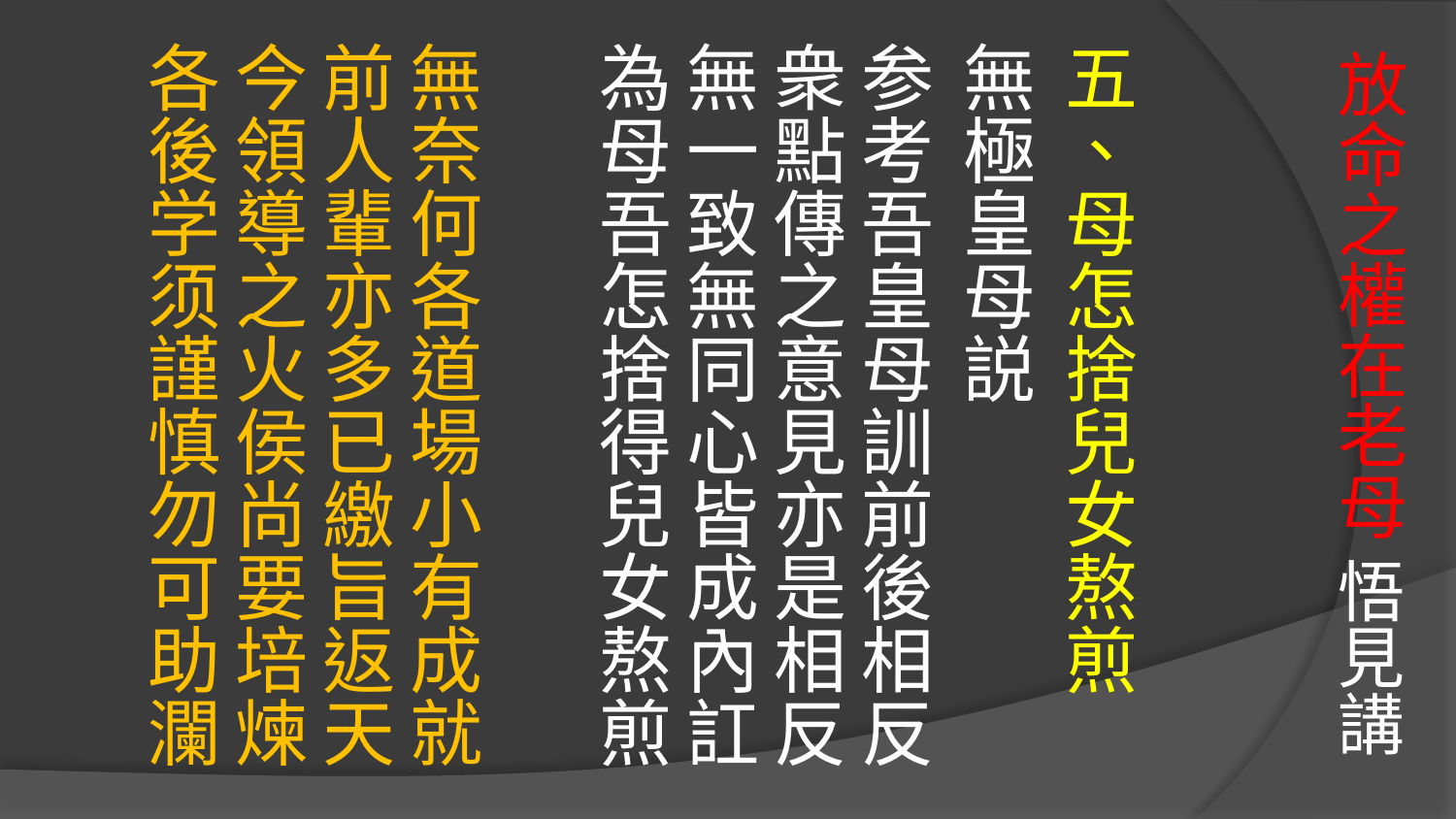

# 放命之權在老母 悟見講
五、母怎捨兒女熬煎
無極皇母説
参考吾皇母訓前後相反 衆點傳之意見亦是相反
無一致無同心皆成內訌 為母吾怎捨得兒女熬煎
無奈何各道場小有成就 前人輩亦多已繳旨返天
今領導之火侯尚要培煉 各後学须謹慎勿可助瀾